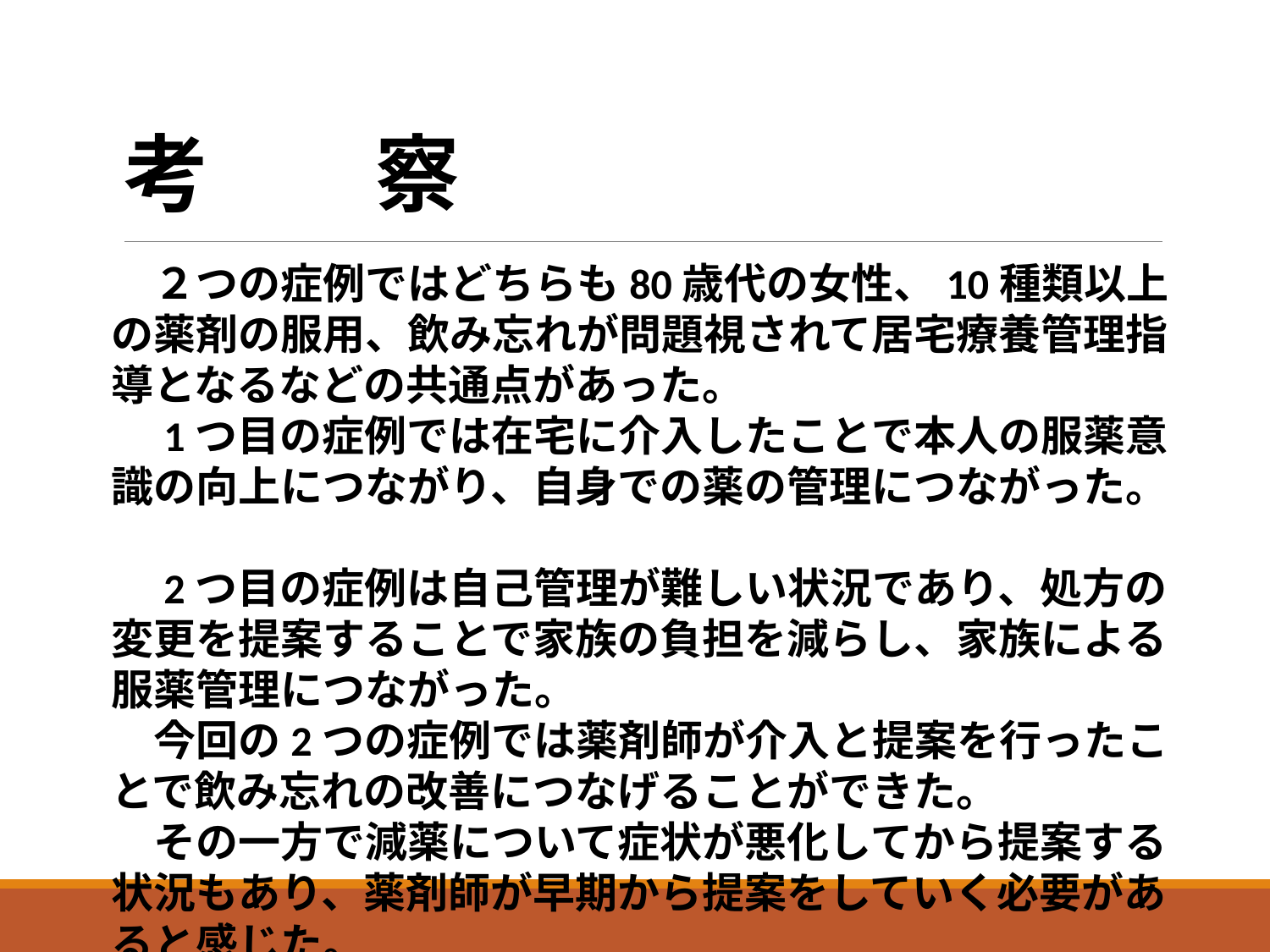

# 考　　察
　２つの症例ではどちらも80歳代の女性、10種類以上の薬剤の服用、飲み忘れが問題視されて居宅療養管理指導となるなどの共通点があった。
　1つ目の症例では在宅に介入したことで本人の服薬意識の向上につながり、自身での薬の管理につながった。
　2つ目の症例は自己管理が難しい状況であり、処方の変更を提案することで家族の負担を減らし、家族による服薬管理につながった。
　今回の2つの症例では薬剤師が介入と提案を行ったことで飲み忘れの改善につなげることができた。
　その一方で減薬について症状が悪化してから提案する状況もあり、薬剤師が早期から提案をしていく必要があると感じた。